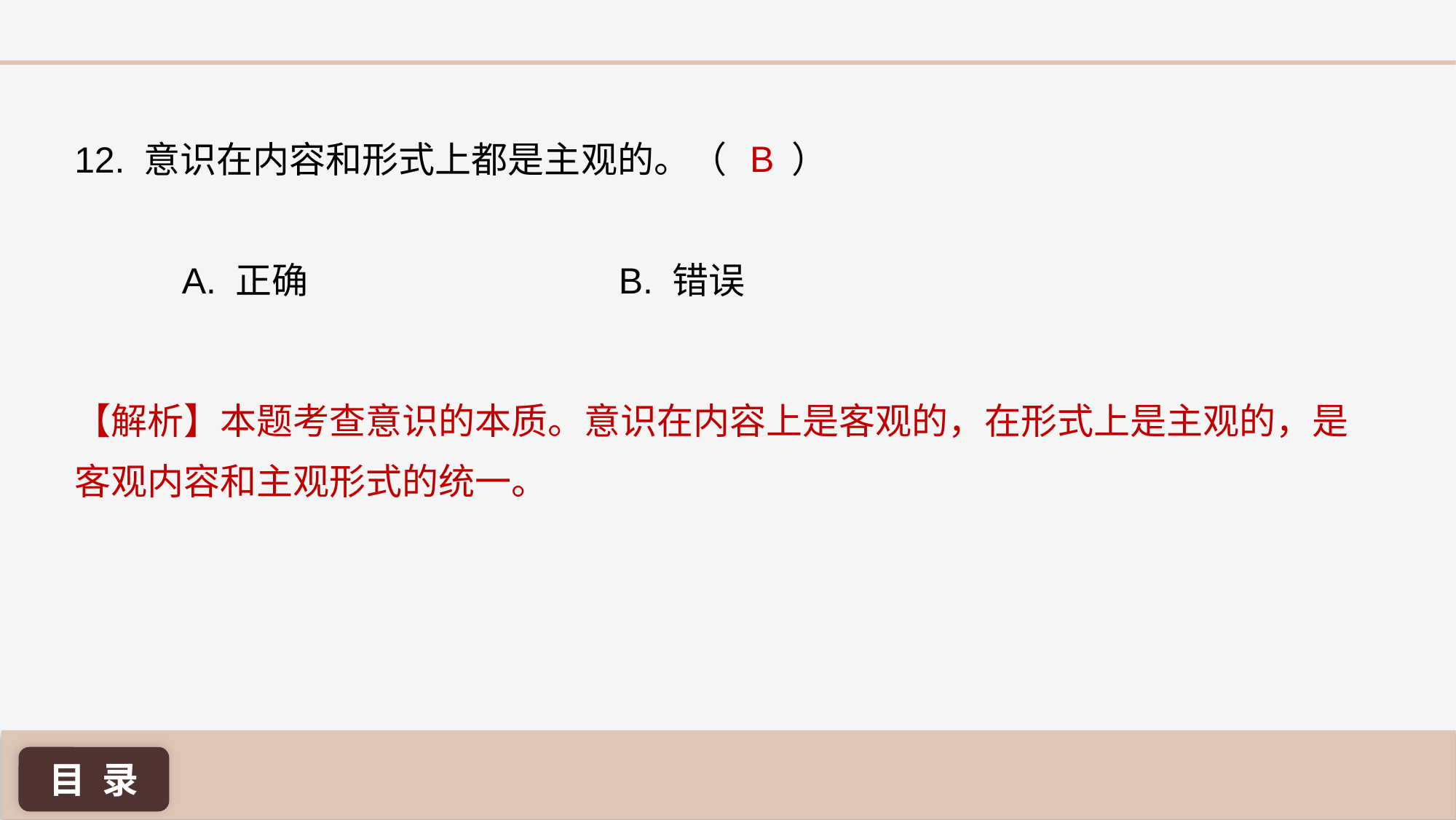

B
12. 意识在内容和形式上都是主观的。（        ）
A. 正确 			B. 错误
【解析】本题考查意识的本质。意识在内容上是客观的，在形式上是主观的，是客观内容和主观形式的统一。